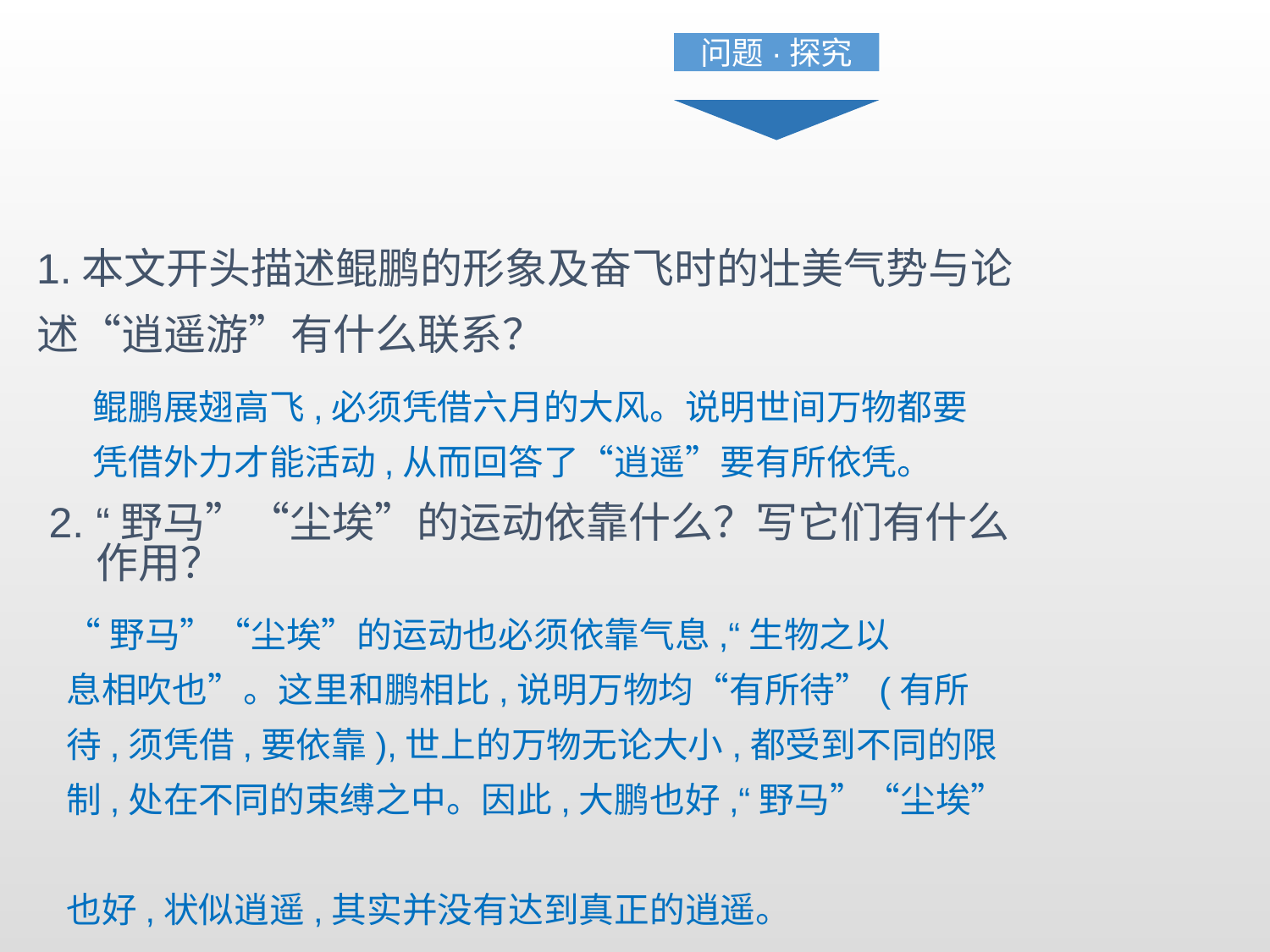

问题·探究

1.本文开头描述鲲鹏的形象及奋飞时的壮美气势与论述“逍遥游”有什么联系？
 鲲鹏展翅高飞,必须凭借六月的大风。说明世间万物都要
 凭借外力才能活动,从而回答了“逍遥”要有所依凭。
2. “野马”“尘埃”的运动依靠什么？写它们有什么作用？
   “野马”“尘埃”的运动也必须依靠气息,“生物之以
  息相吹也”。这里和鹏相比,说明万物均“有所待”(有所
  待,须凭借,要依靠),世上的万物无论大小,都受到不同的限
  制,处在不同的束缚之中。因此,大鹏也好,“野马”“尘埃”
  也好,状似逍遥,其实并没有达到真正的逍遥。